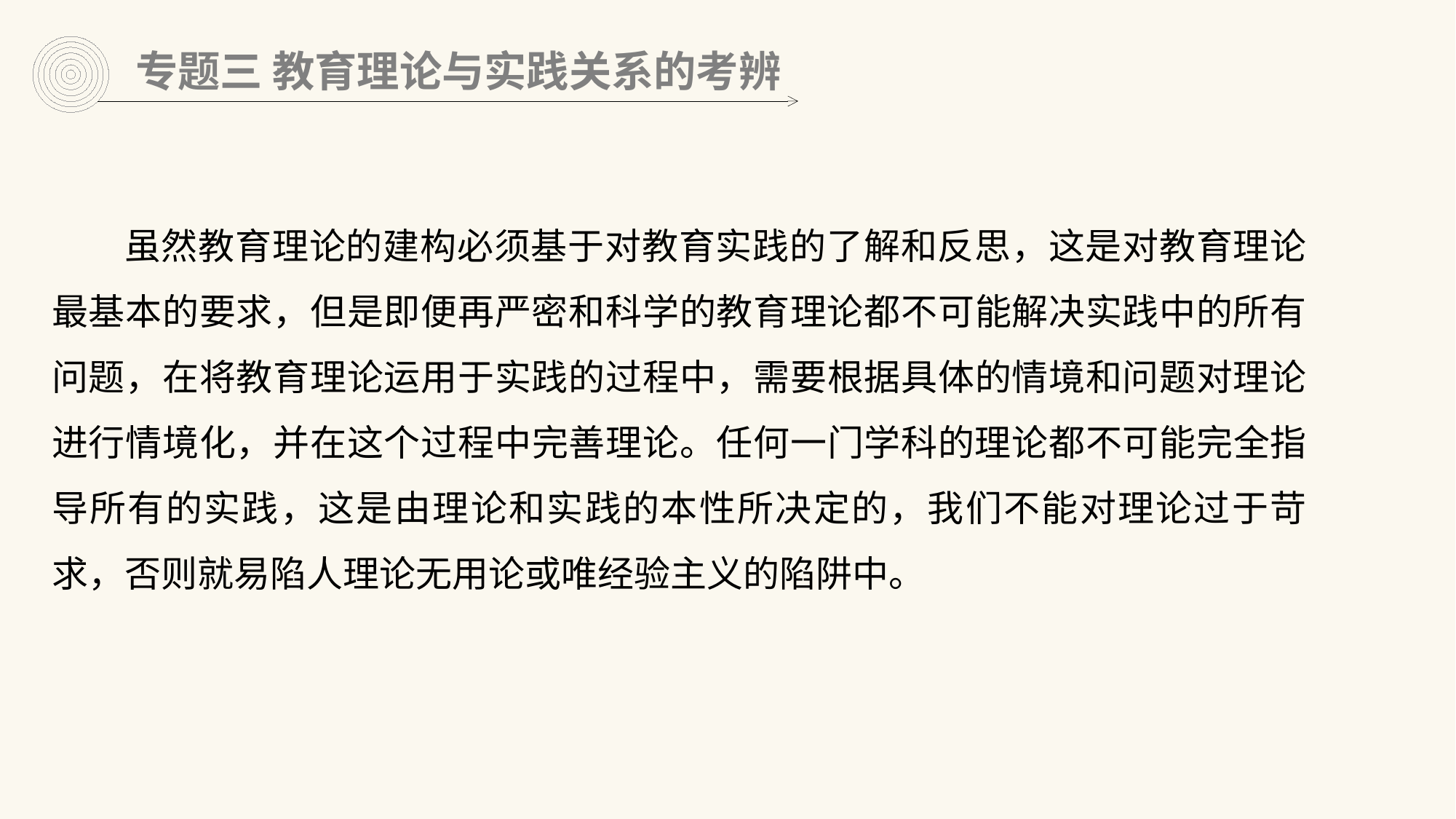

专题三 教育理论与实践关系的考辨
虽然教育理论的建构必须基于对教育实践的了解和反思，这是对教育理论最基本的要求，但是即便再严密和科学的教育理论都不可能解决实践中的所有问题，在将教育理论运用于实践的过程中，需要根据具体的情境和问题对理论进行情境化，并在这个过程中完善理论。任何一门学科的理论都不可能完全指导所有的实践，这是由理论和实践的本性所决定的，我们不能对理论过于苛求，否则就易陷人理论无用论或唯经验主义的陷阱中。